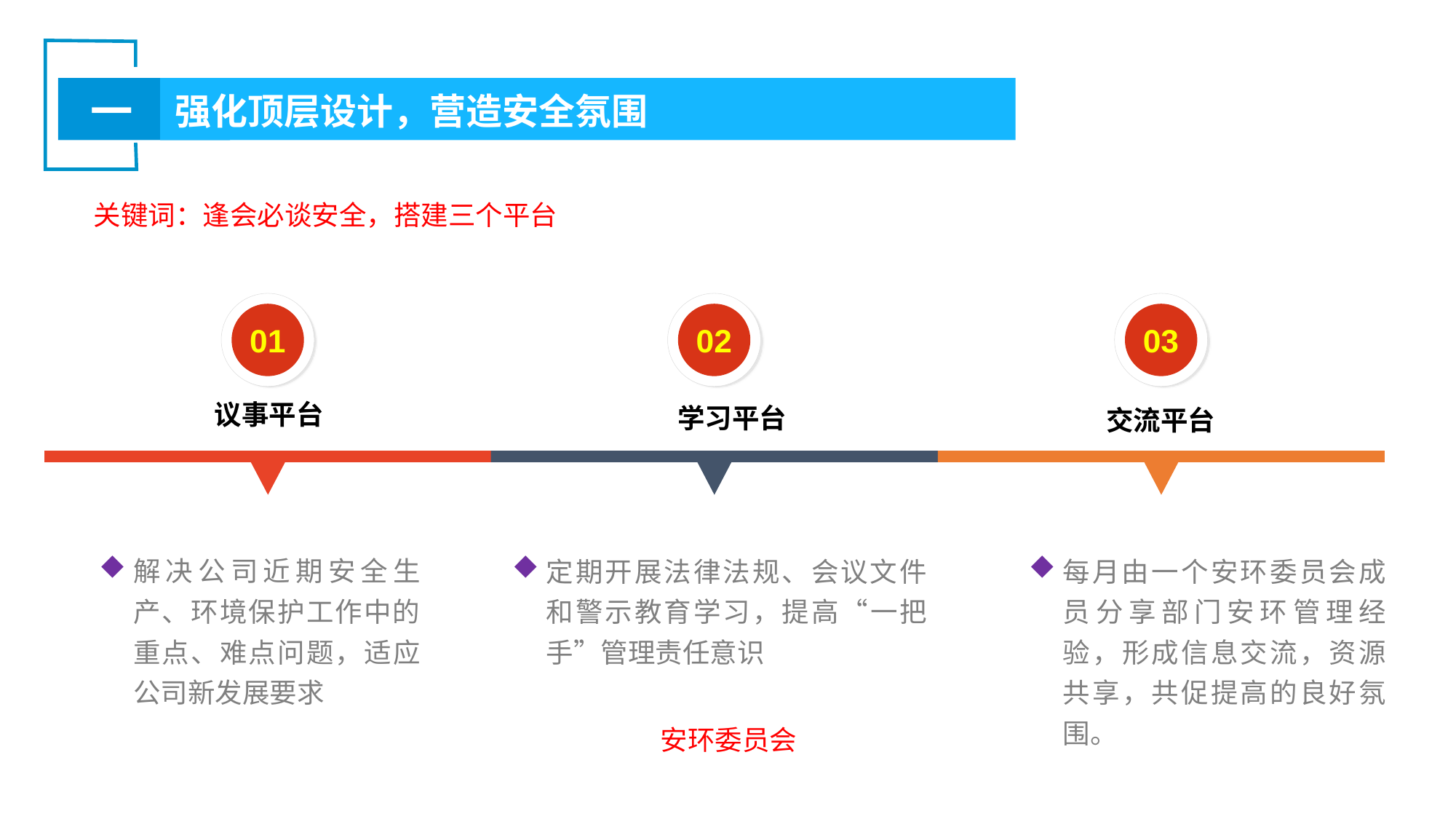

一
强化顶层设计，营造安全氛围
关键词：逢会必谈安全，搭建三个平台

01

02

03
议事平台
学习平台
交流平台

解决公司近期安全生产、环境保护工作中的重点、难点问题，适应公司新发展要求
定期开展法律法规、会议文件和警示教育学习，提高“一把手”管理责任意识
每月由一个安环委员会成员分享部门安环管理经验，形成信息交流，资源共享，共促提高的良好氛围。
安环委员会